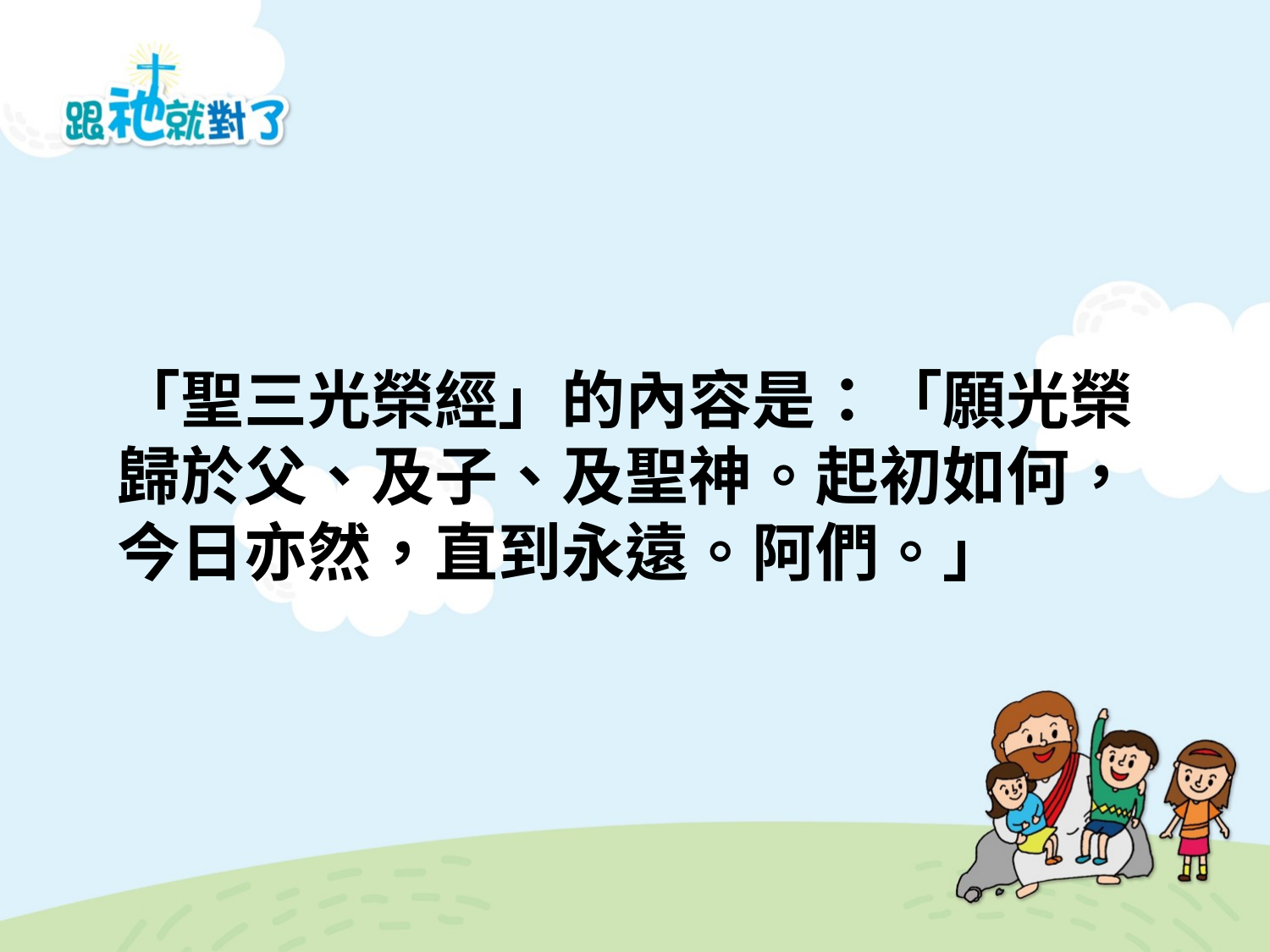

「聖三光榮經」的內容是：「願光榮歸於父、及子、及聖神。起初如何，今日亦然，直到永遠。阿們。」